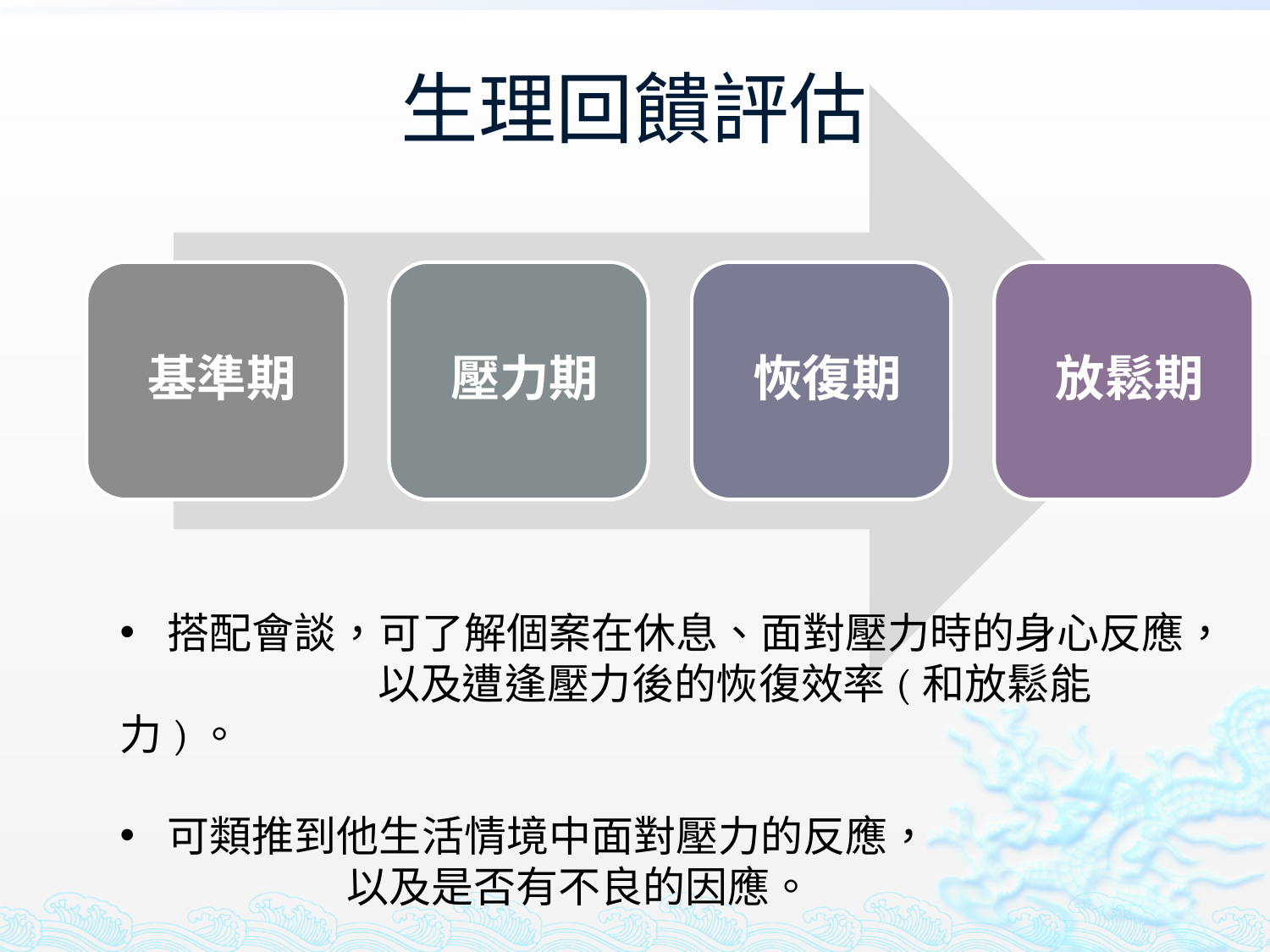

# 生理回饋評估
基準期
壓力期
恢復期
放鬆期
搭配會談，可了解個案在休息、面對壓力時的身心反應，
                          以及遭逢壓力後的恢復效率(和放鬆能力)。

可類推到他生活情境中面對壓力的反應，
　　　　 以及是否有不良的因應。